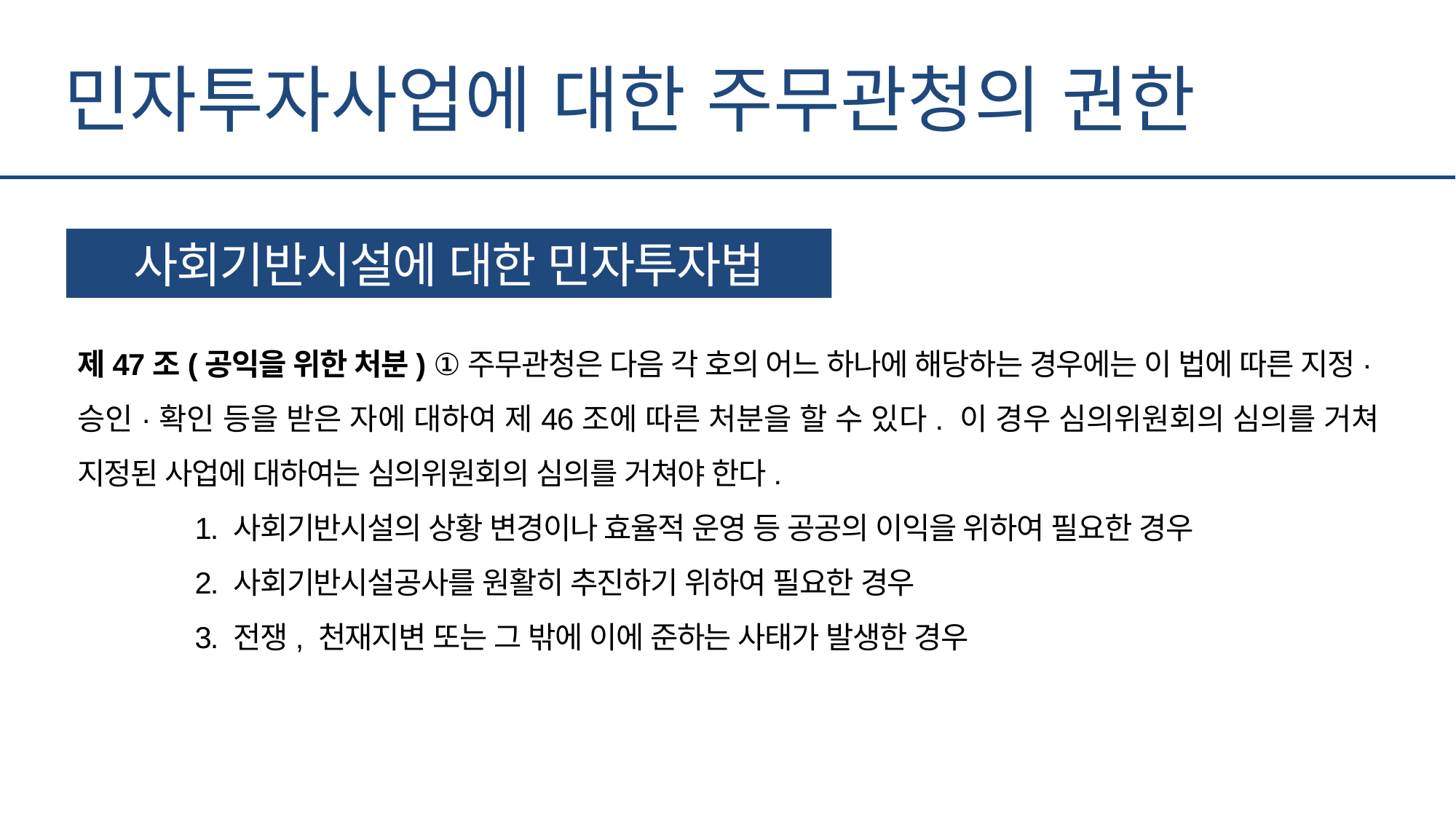

민자투자사업에 대한 주무관청의 권한

사회기반시설에 대한 민자투자법

제47조(공익을 위한 처분) ①주무관청은 다음 각 호의 어느 하나에 해당하는 경우에는 이 법에 따른 지정·승인·확인 등을 받은 자에 대하여 제46조에 따른 처분을 할 수 있다. 이 경우 심의위원회의 심의를 거쳐 지정된 사업에 대하여는 심의위원회의 심의를 거쳐야 한다.
	 1. 사회기반시설의 상황 변경이나 효율적 운영 등 공공의 이익을 위하여 필요한 경우
	 2. 사회기반시설공사를 원활히 추진하기 위하여 필요한 경우
	 3. 전쟁, 천재지변 또는 그 밖에 이에 준하는 사태가 발생한 경우
9